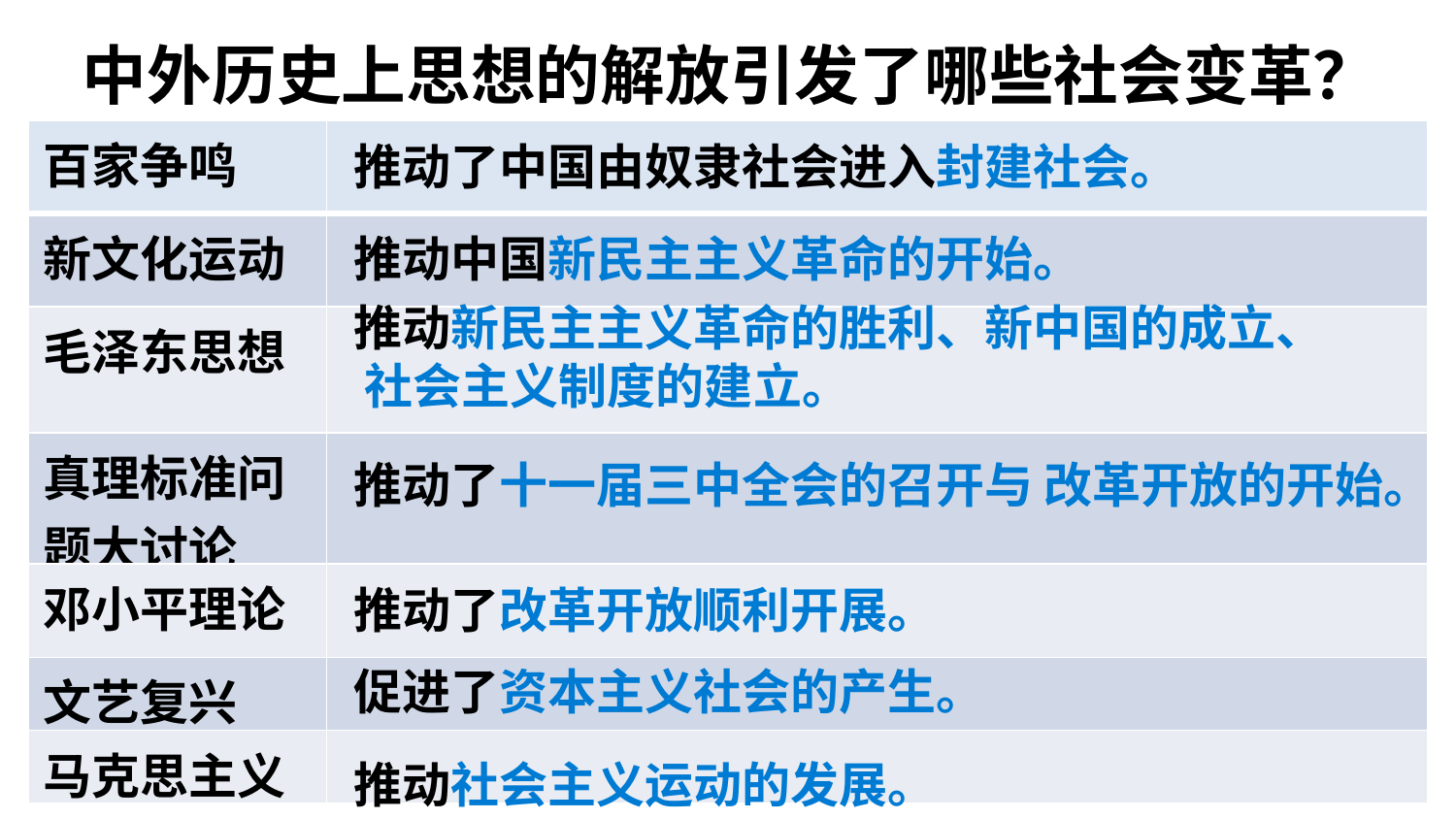

中外历史上思想的解放引发了哪些社会变革？
| 百家争鸣 |  |
| --- | --- |
| 新文化运动 |  |
| 毛泽东思想 |  |
| 真理标准问 题大讨论 |  |
| 邓小平理论 |  |
| 文艺复兴 |  |
| 马克思主义 |  |
推动了中国由奴隶社会进入封建社会。
推动中国新民主主义革命的开始。

推动新民主主义革命的胜利、新中国的成立、 社会主义制度的建立。
推动了十一届三中全会的召开与 改革开放的开始。
推动了改革开放顺利开展。
促进了资本主义社会的产生。
推动社会主义运动的发展。